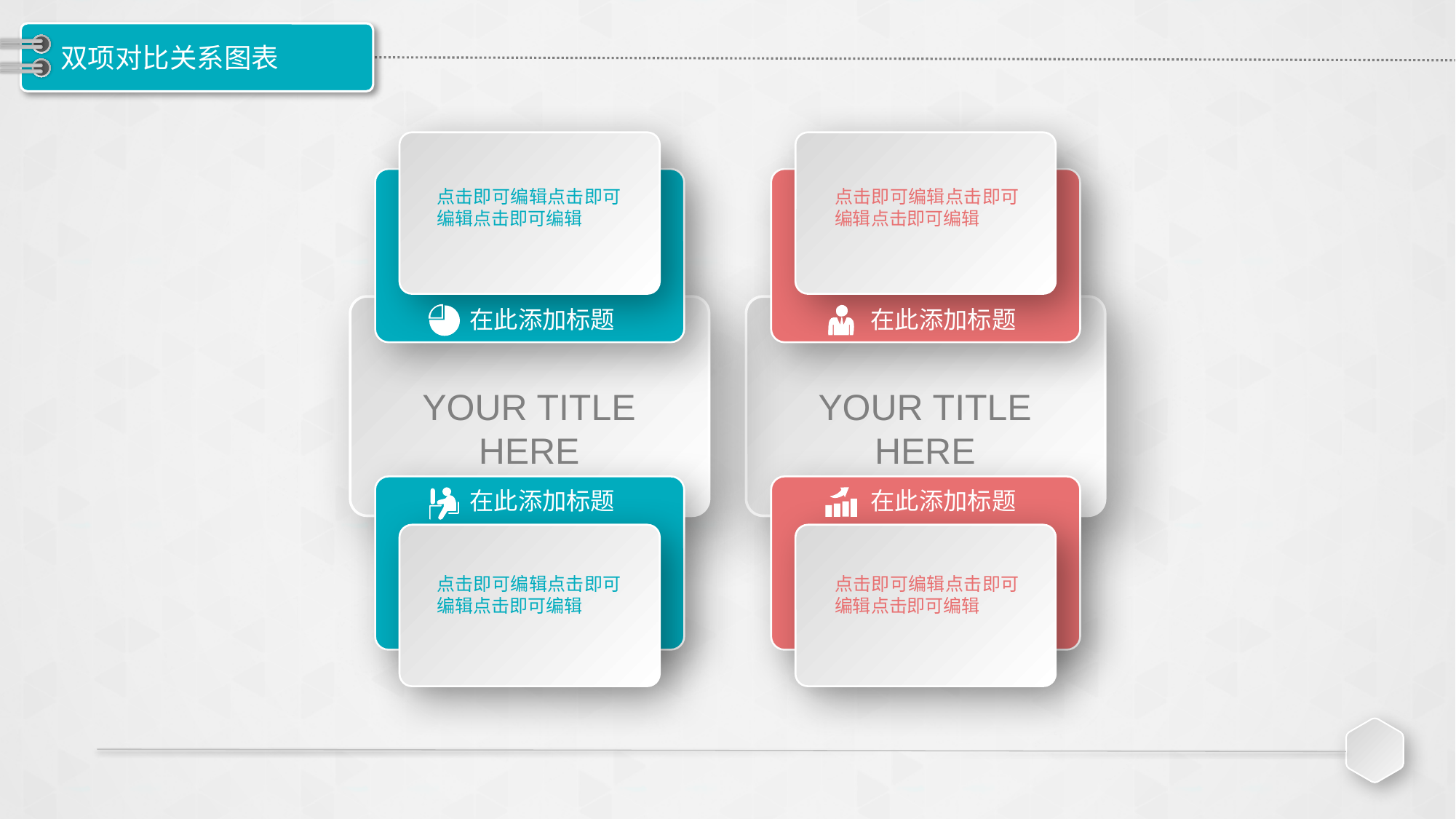

# 双项对比关系图表

点击即可编辑点击即可编辑点击即可编辑
点击即可编辑点击即可编辑点击即可编辑

在此添加标题
在此添加标题

YOUR TITLE HERE
YOUR TITLE HERE

在此添加标题
在此添加标题

点击即可编辑点击即可编辑点击即可编辑
点击即可编辑点击即可编辑点击即可编辑
23